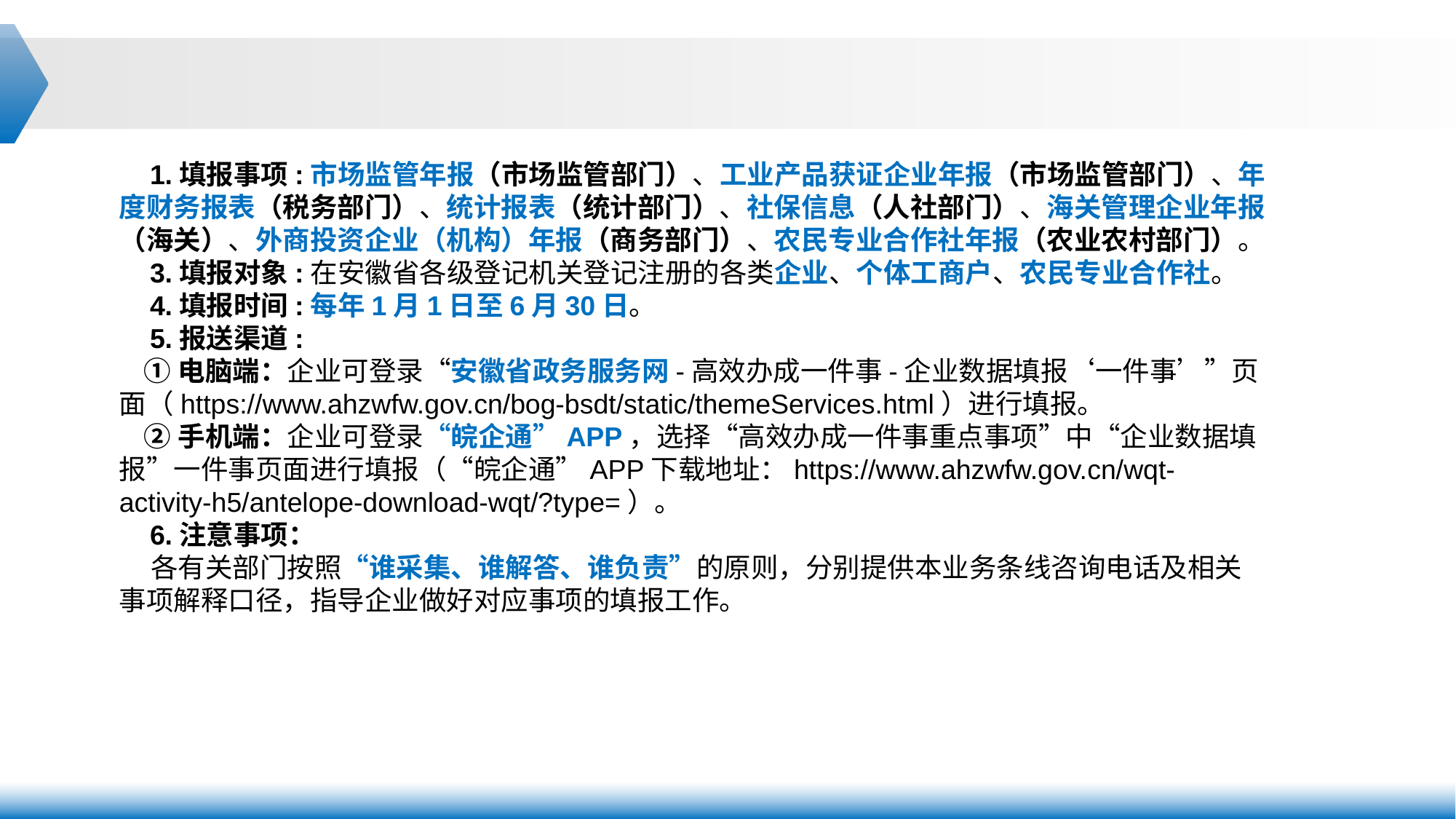

1.填报事项:市场监管年报（市场监管部门）、工业产品获证企业年报（市场监管部门）、年度财务报表（税务部门）、统计报表（统计部门）、社保信息（人社部门）、海关管理企业年报（海关）、外商投资企业（机构）年报（商务部门）、农民专业合作社年报（农业农村部门）。
    3.填报对象:在安徽省各级登记机关登记注册的各类企业、个体工商户、农民专业合作社。
    4.填报时间:每年1月1日至6月30日。
    5.报送渠道:
    ①电脑端：企业可登录“安徽省政务服务网-高效办成一件事-企业数据填报‘一件事’”页面（https://www.ahzwfw.gov.cn/bog-bsdt/static/themeServices.html）进行填报。
    ②手机端：企业可登录“皖企通”APP，选择“高效办成一件事重点事项”中“企业数据填报”一件事页面进行填报（“皖企通”APP下载地址：https://www.ahzwfw.gov.cn/wqt-activity-h5/antelope-download-wqt/?type=）。
    6.注意事项：
    各有关部门按照“谁采集、谁解答、谁负责”的原则，分别提供本业务条线咨询电话及相关事项解释口径，指导企业做好对应事项的填报工作。